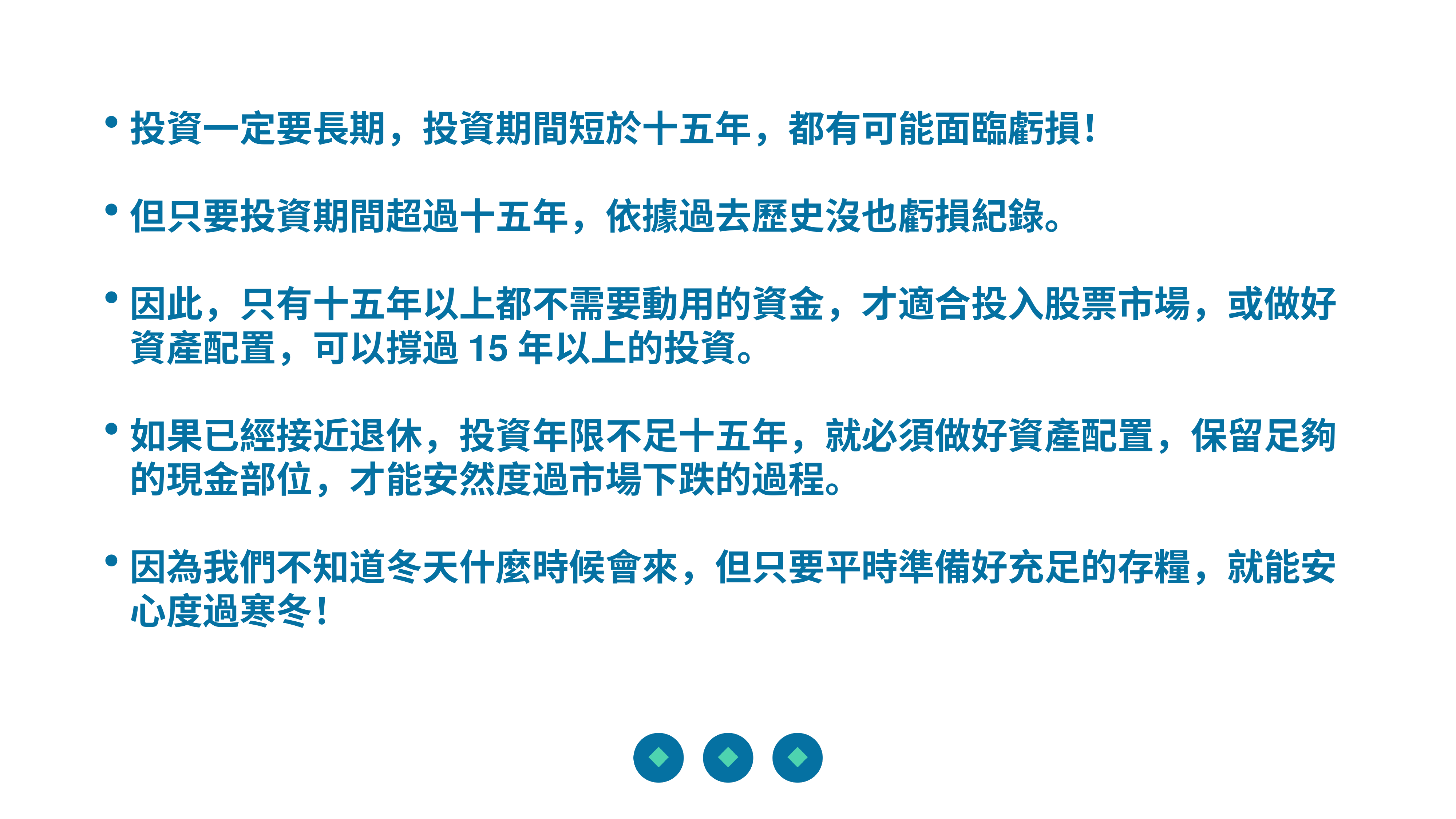

投資一定要長期，投資期間短於十五年，都有可能面臨虧損！

但只要投資期間超過十五年，依據過去歷史沒也虧損紀錄。

因此，只有十五年以上都不需要動用的資金，才適合投入股票市場，或做好資產配置，可以撐過15年以上的投資。

如果已經接近退休，投資年限不足十五年，就必須做好資產配置，保留足夠的現金部位，才能安然度過市場下跌的過程。

因為我們不知道冬天什麼時候會來，但只要平時準備好充足的存糧，就能安心度過寒冬！